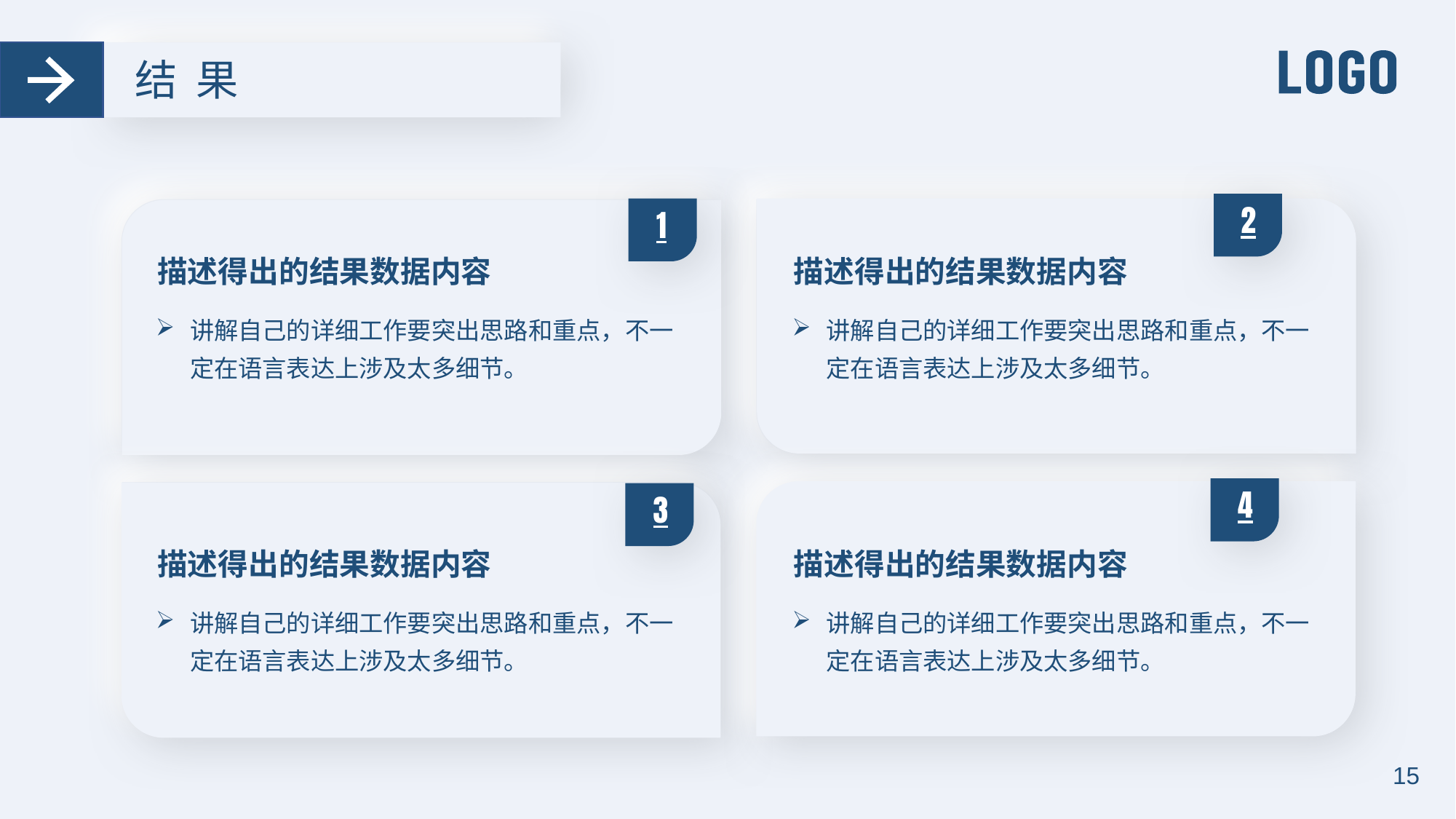

结  果

2

1

描述得出的结果数据内容
讲解自己的详细工作要突出思路和重点，不一定在语言表达上涉及太多细节。
描述得出的结果数据内容
讲解自己的详细工作要突出思路和重点，不一定在语言表达上涉及太多细节。

4

3
描述得出的结果数据内容
讲解自己的详细工作要突出思路和重点，不一定在语言表达上涉及太多细节。
描述得出的结果数据内容
讲解自己的详细工作要突出思路和重点，不一定在语言表达上涉及太多细节。